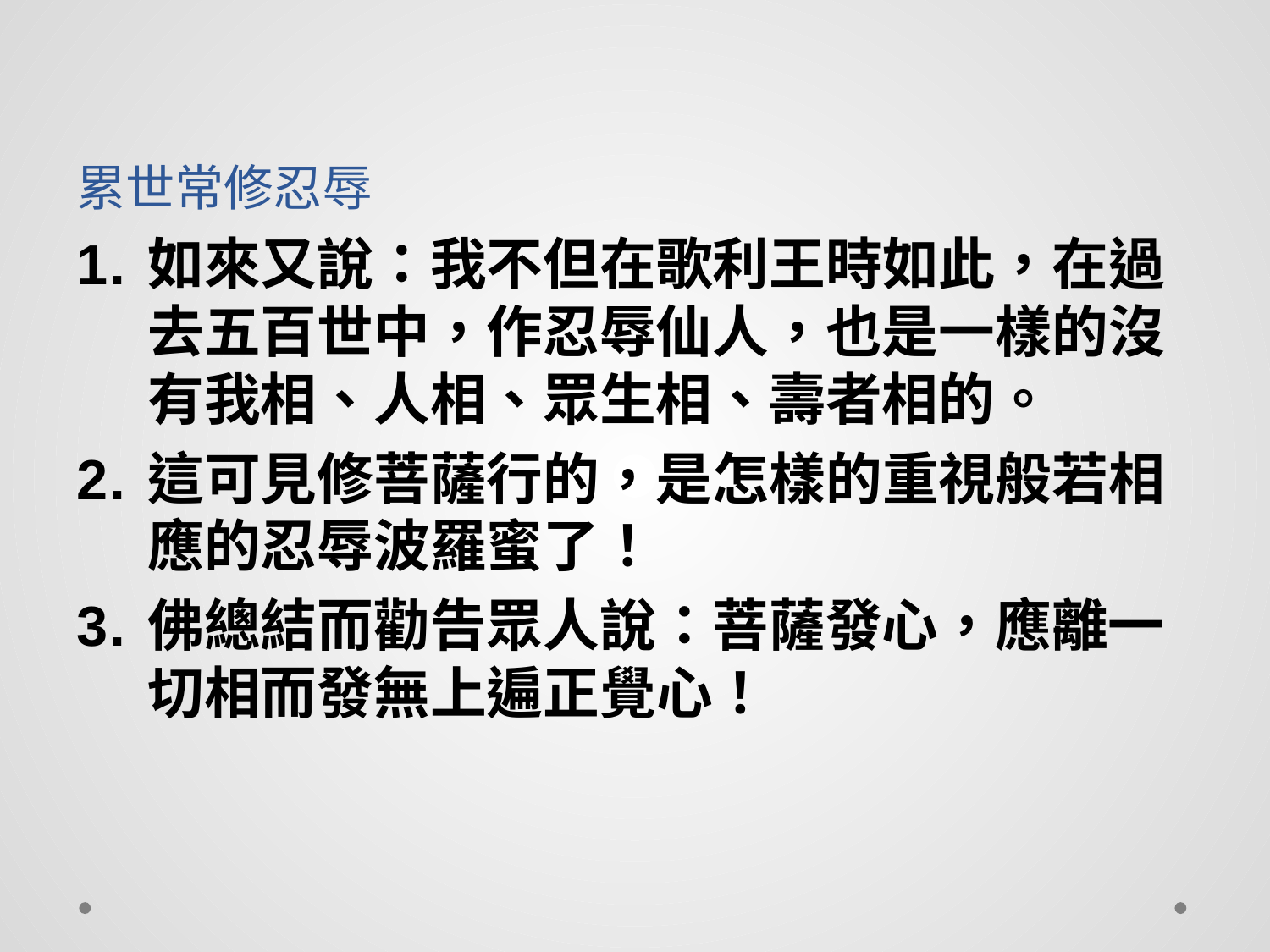

# 累世常修忍辱
如來又說：我不但在歌利王時如此，在過去五百世中，作忍辱仙人，也是一樣的沒有我相、人相、眾生相、壽者相的。
這可見修菩薩行的，是怎樣的重視般若相應的忍辱波羅蜜了！
佛總結而勸告眾人說：菩薩發心，應離一切相而發無上遍正覺心！